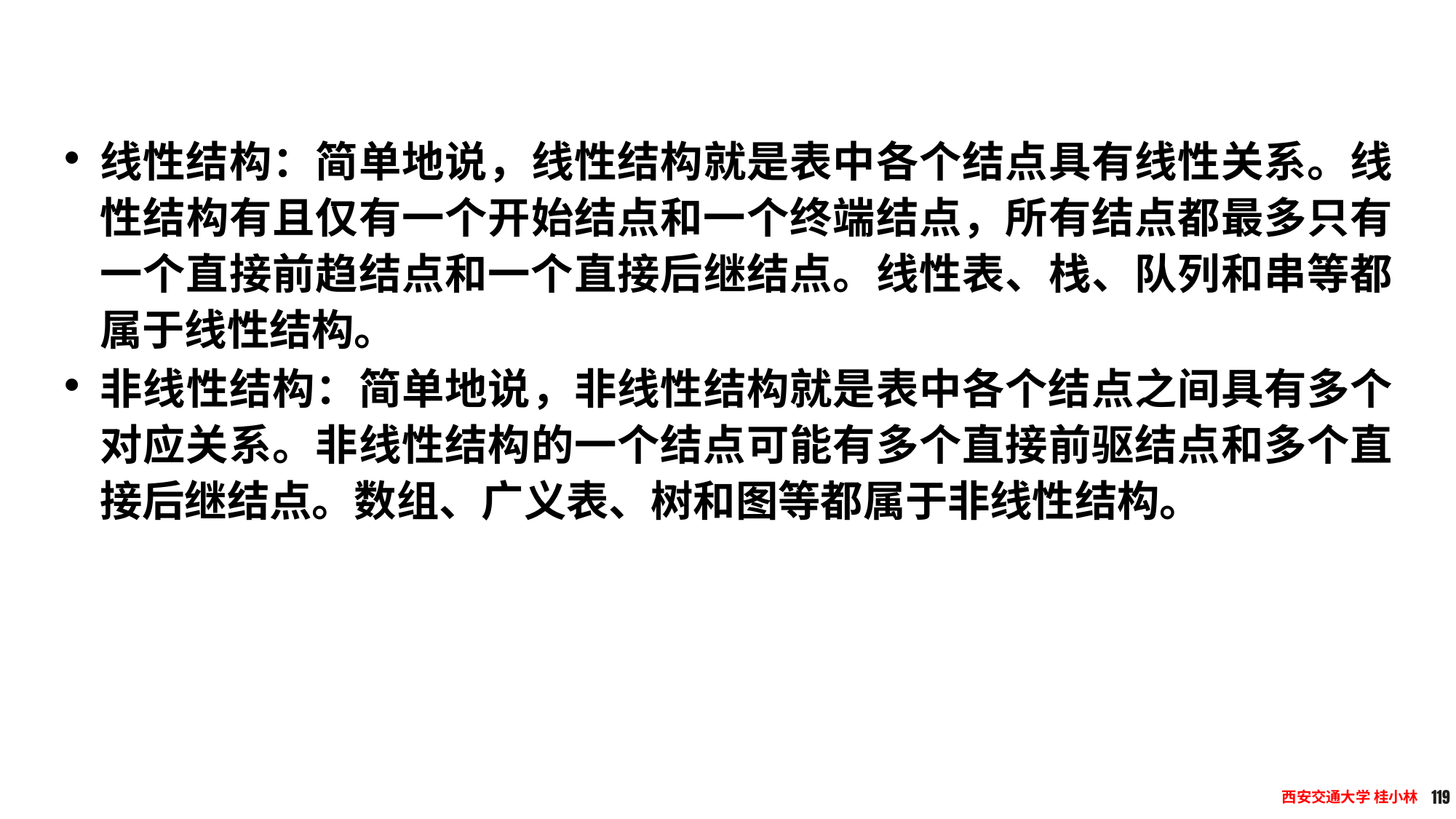

#
线性结构：简单地说，线性结构就是表中各个结点具有线性关系。线性结构有且仅有一个开始结点和一个终端结点，所有结点都最多只有一个直接前趋结点和一个直接后继结点。线性表、栈、队列和串等都属于线性结构。
非线性结构：简单地说，非线性结构就是表中各个结点之间具有多个对应关系。非线性结构的一个结点可能有多个直接前驱结点和多个直接后继结点。数组、广义表、树和图等都属于非线性结构。